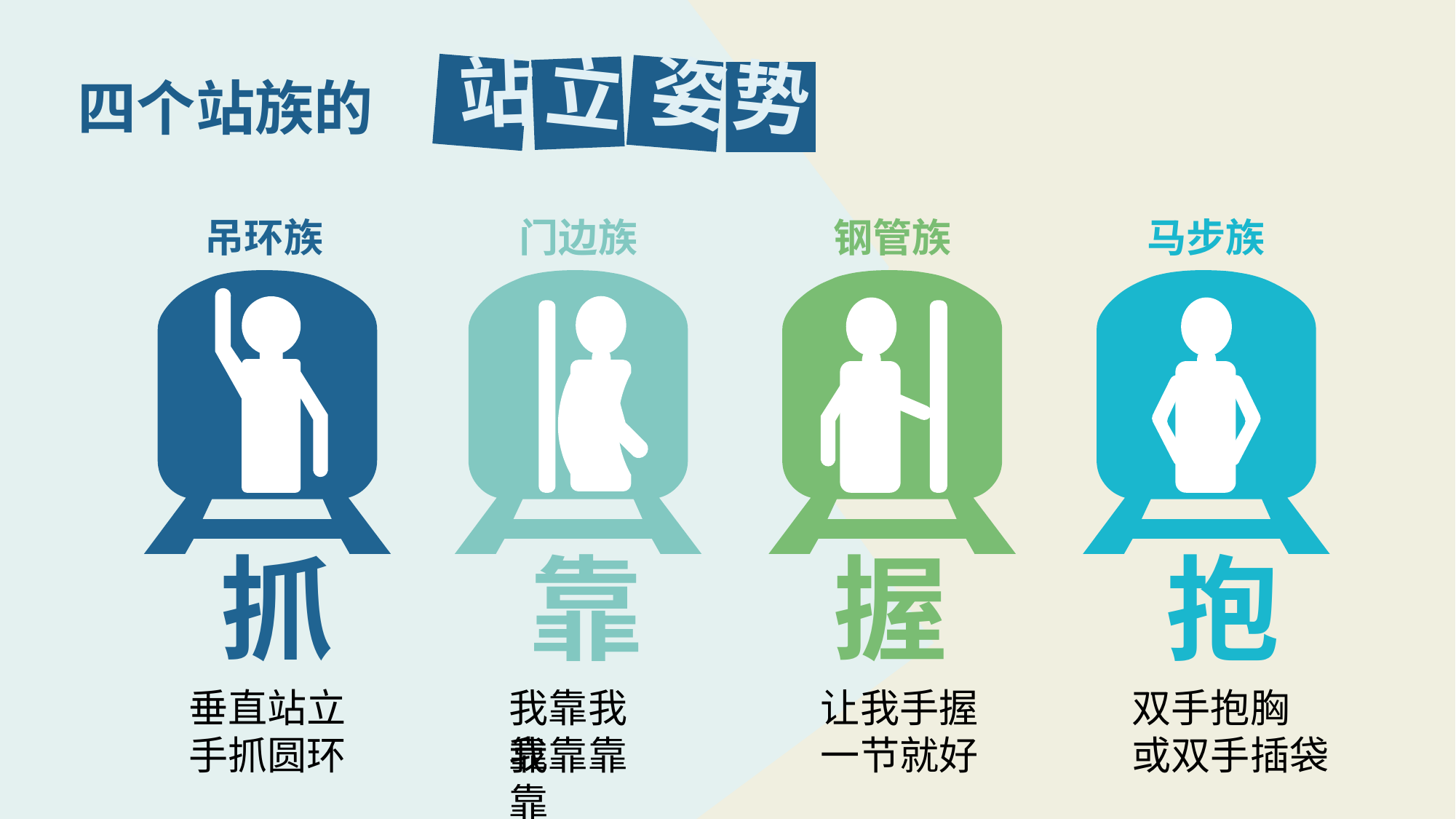

站
立
姿
势

四个站族的
吊环族
门边族
钢管族
马步族

抓
靠
握
抱
垂直站立
我靠我靠
让我手握
双手抱胸
手抓圆环
我靠靠靠
一节就好
或双手插袋